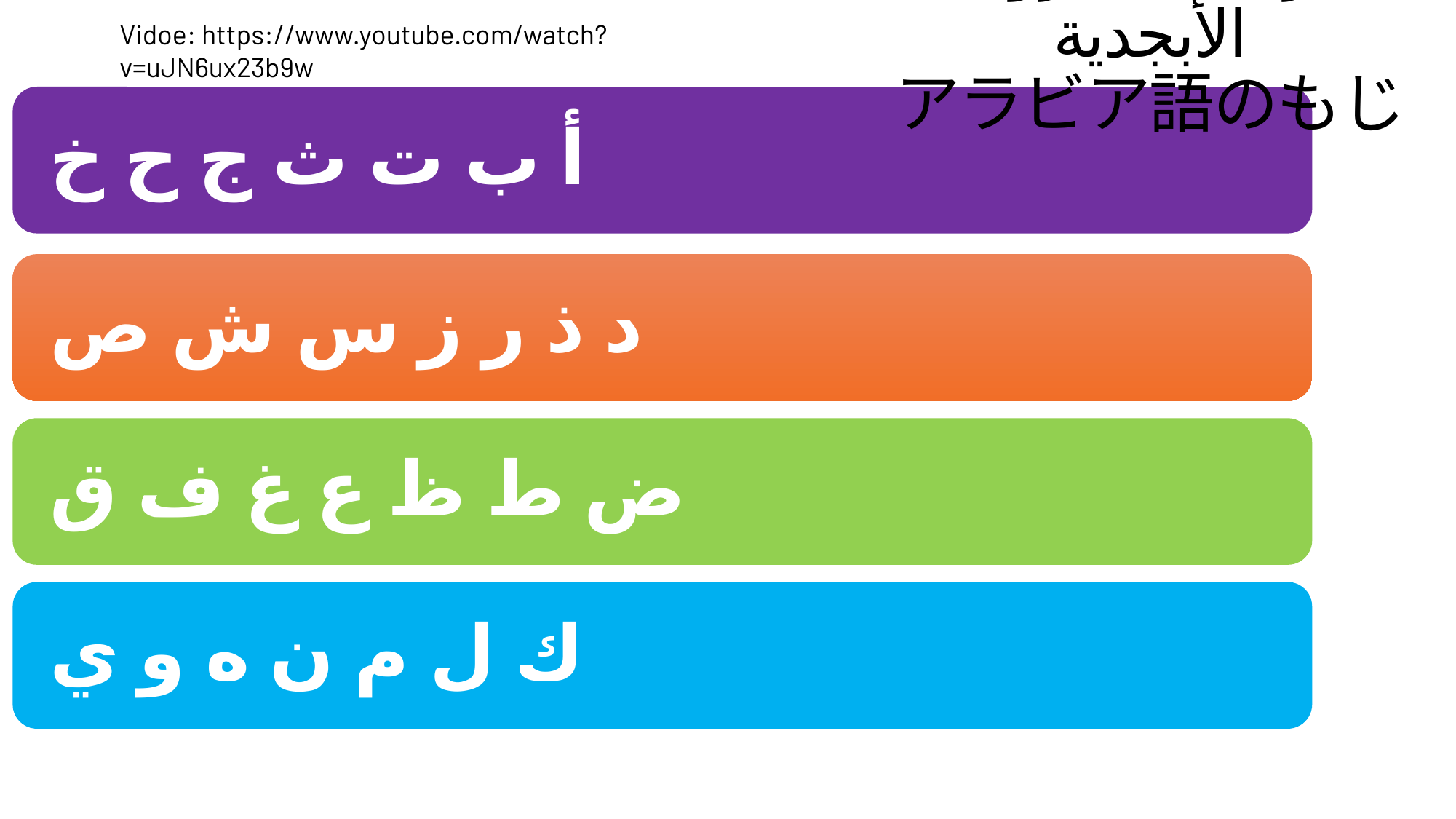

مراجعة الحروف الأبجدية
アラビア語のもじ
Vidoe: https://www.youtube.com/watch?v=uJN6ux23b9w
أ ب ت ث ج ح خ
د ذ ر ز س ش ص
ض ط ظ ع غ ف ق
ك ل م ن ه و ي

#
10/14/2025
Sample Footer Text
3